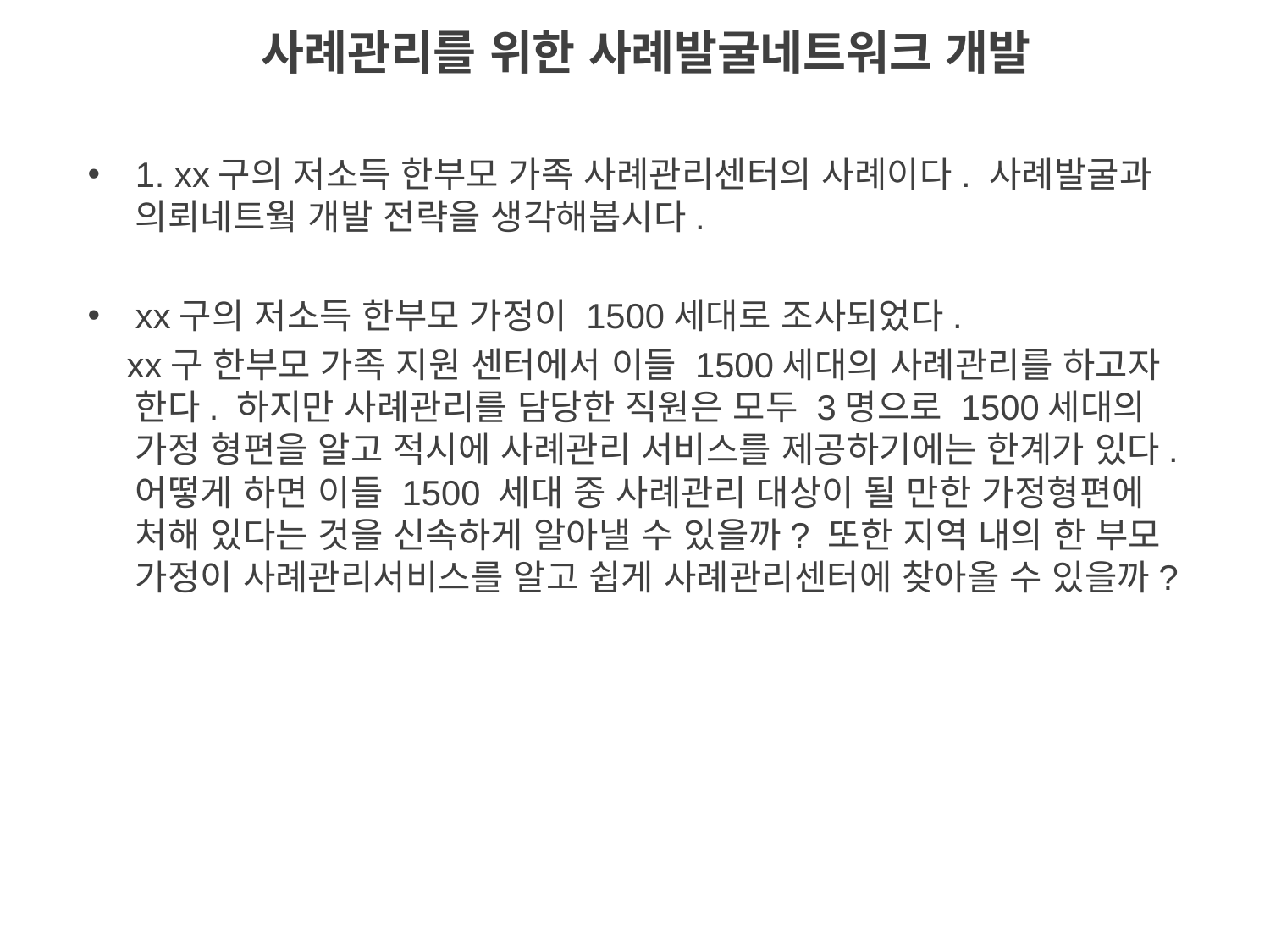

# 사례관리를 위한 사례발굴네트워크 개발
1. xx구의 저소득 한부모 가족 사례관리센터의 사례이다. 사례발굴과 의뢰네트웤 개발 전략을 생각해봅시다.

xx구의 저소득 한부모 가정이 1500세대로 조사되었다.
    xx구 한부모 가족 지원 센터에서 이들 1500세대의 사례관리를 하고자 한다. 하지만 사례관리를 담당한 직원은 모두 3명으로 1500세대의 가정 형편을 알고 적시에 사례관리 서비스를 제공하기에는 한계가 있다. 어떻게 하면 이들 1500 세대 중 사례관리 대상이 될 만한 가정형편에 처해 있다는 것을 신속하게 알아낼 수 있을까? 또한 지역 내의 한 부모 가정이 사례관리서비스를 알고 쉽게 사례관리센터에 찾아올 수 있을까?